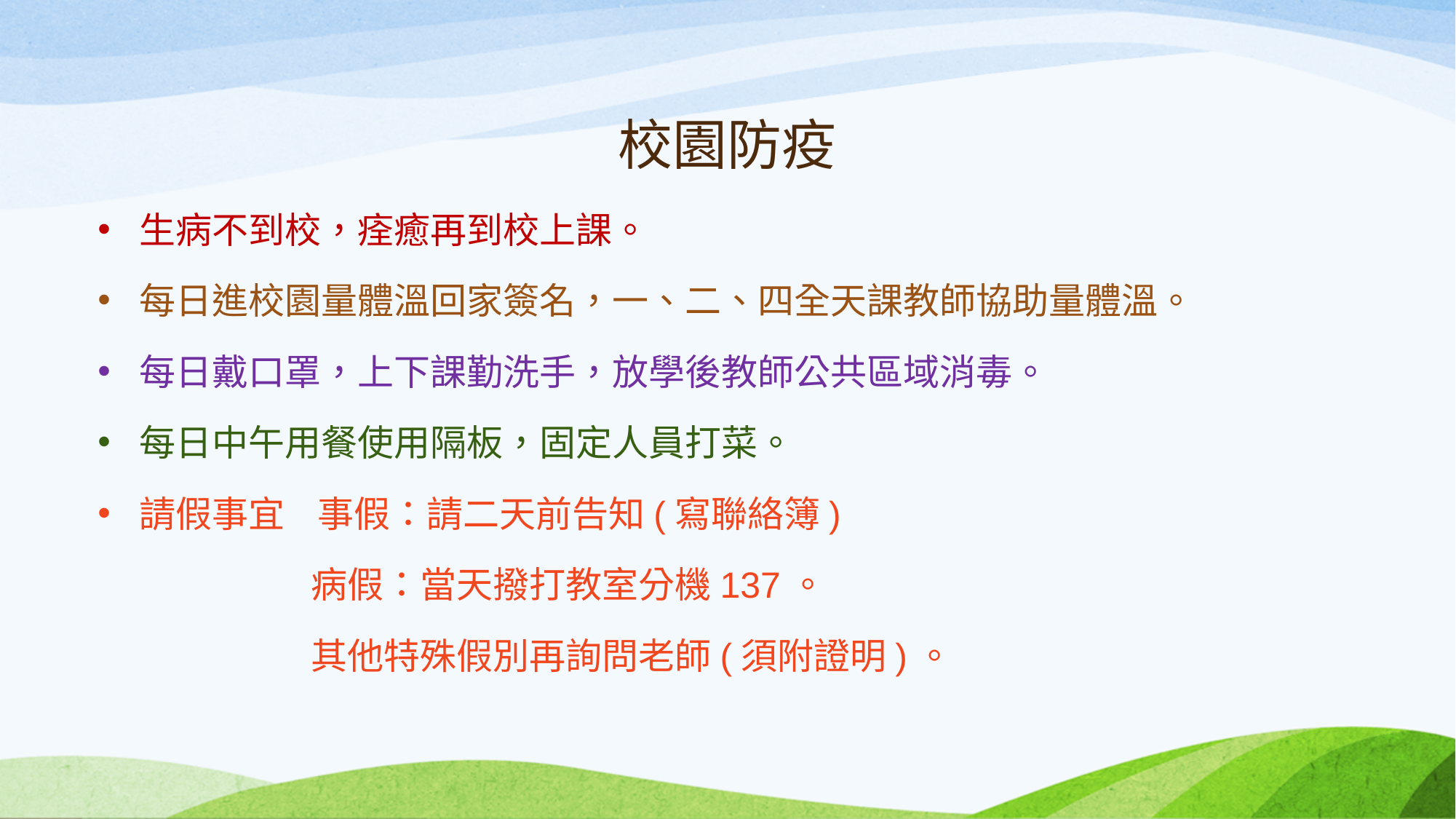

# 校園防疫
生病不到校，痊癒再到校上課。
每日進校園量體溫回家簽名，一、二、四全天課教師協助量體溫。
每日戴口罩，上下課勤洗手，放學後教師公共區域消毒。
每日中午用餐使用隔板，固定人員打菜。
請假事宜    事假：請二天前告知(寫聯絡簿)
                         病假：當天撥打教室分機137。
                         其他特殊假別再詢問老師(須附證明)。